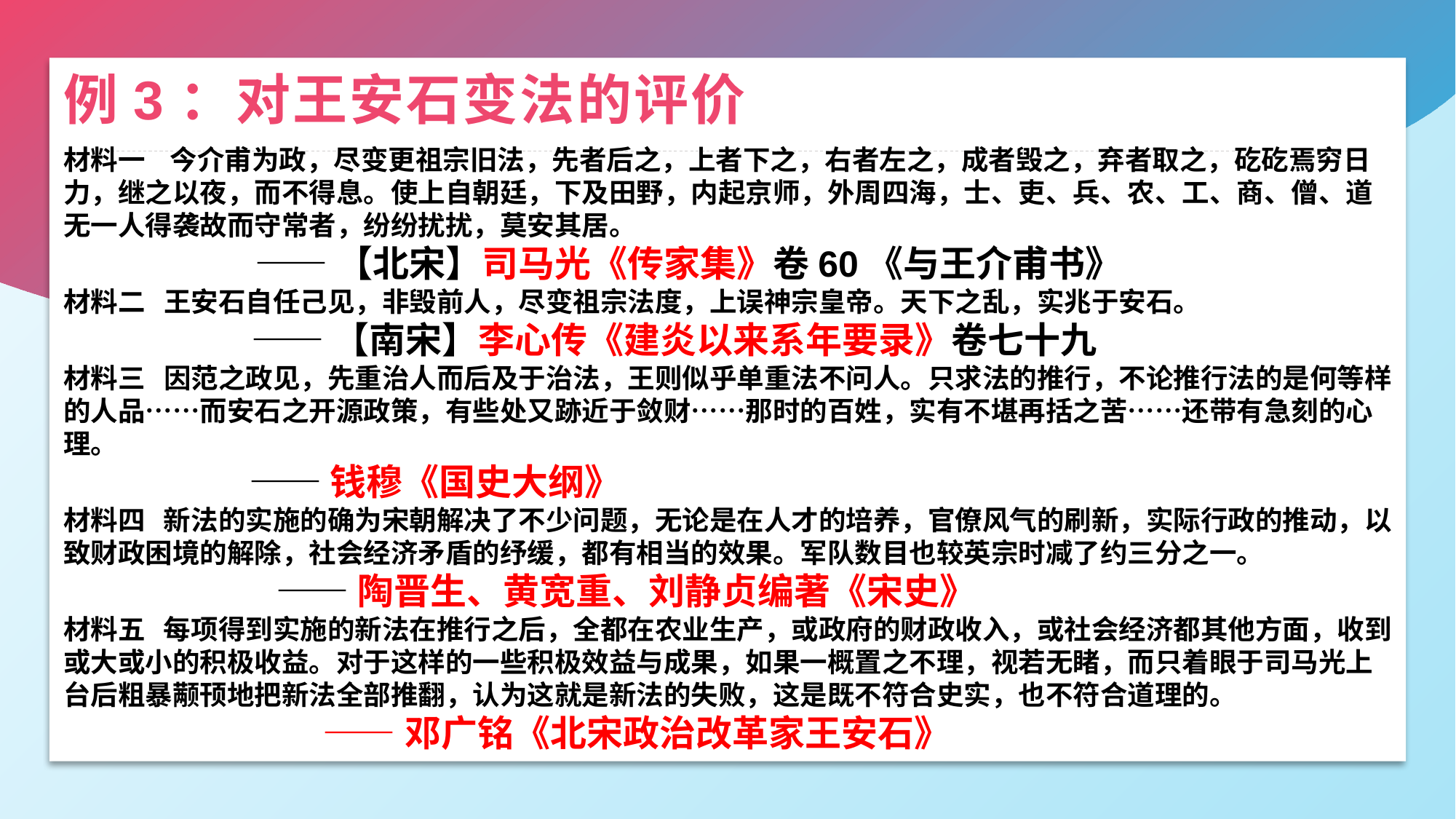

# 例3：对王安石变法的评价
材料一    今介甫为政，尽变更祖宗旧法，先者后之，上者下之，右者左之，成者毁之，弃者取之，矻矻焉穷日力，继之以夜，而不得息。使上自朝廷，下及田野，内起京师，外周四海，士、吏、兵、农、工、商、僧、道无一人得袭故而守常者，纷纷扰扰，莫安其居。
                               ——【北宋】司马光《传家集》卷60《与王介甫书》
材料二   王安石自任己见，非毁前人，尽变祖宗法度，上误神宗皇帝。天下之乱，实兆于安石。
                       ——【南宋】李心传《建炎以来系年要录》卷七十九
材料三   因范之政见，先重治人而后及于治法，王则似乎单重法不问人。只求法的推行，不论推行法的是何等样的人品……而安石之开源政策，有些处又跡近于敛财……那时的百姓，实有不堪再括之苦……还带有急刻的心理。
                              ——钱穆《国史大纲》
材料四   新法的实施的确为宋朝解决了不少问题，无论是在人才的培养，官僚风气的刷新，实际行政的推动，以致财政困境的解除，社会经济矛盾的纾缓，都有相当的效果。军队数目也较英宗时减了约三分之一。
                          ——陶晋生、黄宽重、刘静贞编著《宋史》
材料五   每项得到实施的新法在推行之后，全都在农业生产，或政府的财政收入，或社会经济都其他方面，收到或大或小的积极收益。对于这样的一些积极效益与成果，如果一概置之不理，视若无睹，而只着眼于司马光上台后粗暴颟顸地把新法全部推翻，认为这就是新法的失败，这是既不符合史实，也不符合道理的。
                                          ——邓广铭《北宋政治改革家王安石》